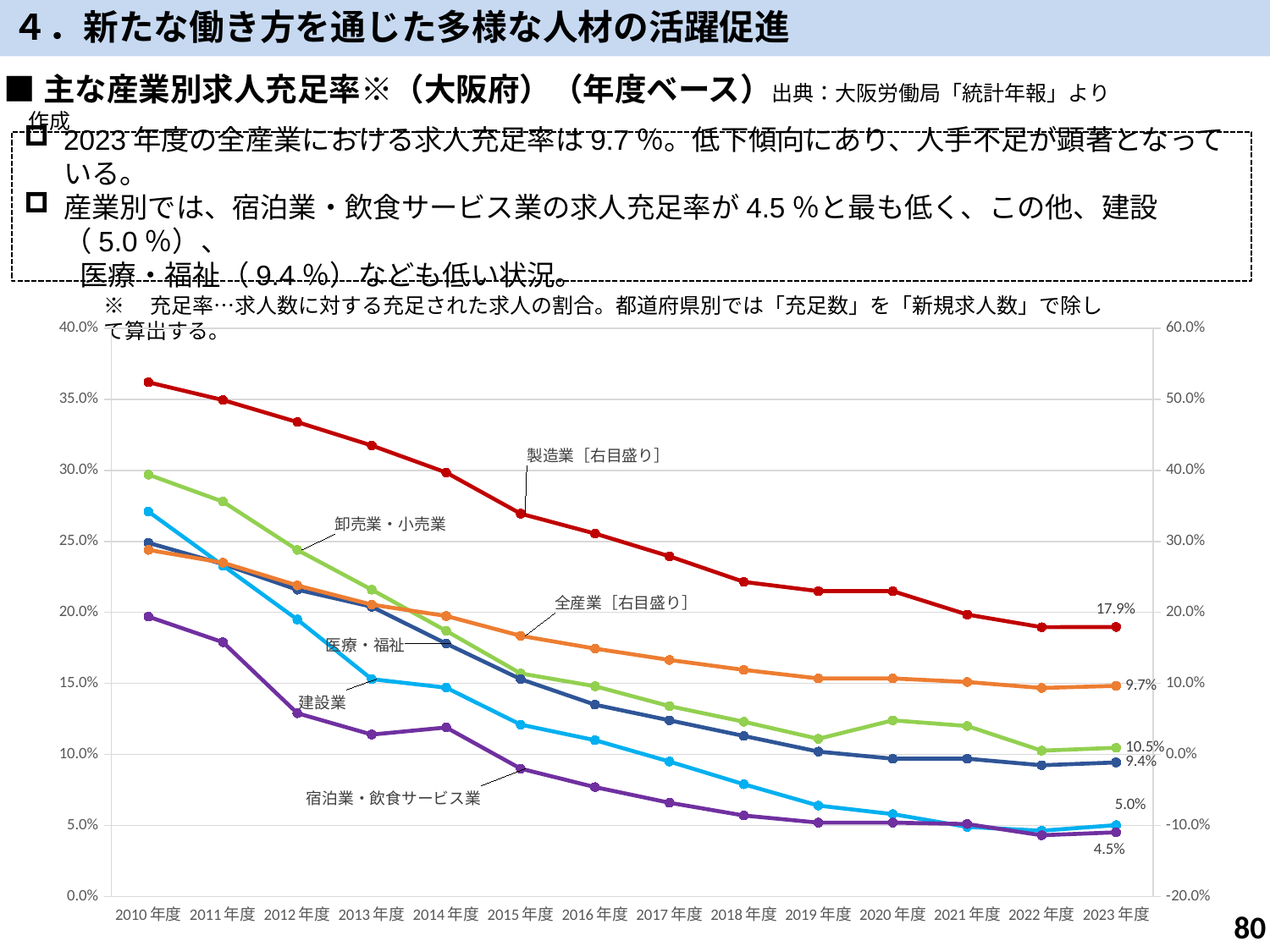

４．新たな働き方を通じた多様な人材の活躍促進
■主な産業別求人充足率※（大阪府）（年度ベース）出典：大阪労働局「統計年報」より作成
2023年度の全産業における求人充足率は9.7％。低下傾向にあり、人手不足が顕著となっている。
産業別では、宿泊業・飲食サービス業の求人充足率が4.5％と最も低く、この他、建設（5.0％）、
　　医療・福祉（9.4％）なども低い状況。
※　充足率…求人数に対する充足された求人の割合。都道府県別では「充足数」を「新規求人数」で除して算出する。

### Chart

| Category | 卸売業・小売業 | 医療・福祉 | 建設業 | 宿泊業・飲食サービス業 | 製造業［右目盛り］ | 全産業［右目盛り］ |
|---|---|---|---|---|---|---|
| 2010年度 | 0.297 | 0.249 | 0.271 | 0.19699999999999998 | 0.524 | 0.28800000000000003 |
| 2011年度 | 0.278 | 0.23399999999999999 | 0.233 | 0.179 | 0.499 | 0.27 |
| 2012年度 | 0.244 | 0.21600000000000003 | 0.195 | 0.129 | 0.46799999999999997 | 0.23800000000000002 |
| 2013年度 | 0.21600000000000003 | 0.204 | 0.153 | 0.114 | 0.435 | 0.21100000000000002 |
| 2014年度 | 0.187 | 0.17800000000000002 | 0.147 | 0.11900000000000001 | 0.397 | 0.195 |
| 2015年度 | 0.157 | 0.153 | 0.121 | 0.09 | 0.33899999999999997 | 0.16699999999999998 |
| 2016年度 | 0.14800000000000002 | 0.135 | 0.11 | 0.077 | 0.311 | 0.149 |
| 2017年度 | 0.134 | 0.124 | 0.095 | 0.066 | 0.27899999999999997 | 0.133 |
| 2018年度 | 0.12300000000000001 | 0.113 | 0.079 | 0.057 | 0.243 | 0.11900000000000001 |
| 2019年度 | 0.111 | 0.102 | 0.064 | 0.052000000000000005 | 0.23 | 0.107 |
| 2020年度 | 0.124 | 0.09699999999999999 | 0.057999999999999996 | 0.052000000000000005 | 0.23 | 0.107 |
| 2021年度 | 0.12 | 0.097 | 0.049 | 0.051 | 0.197 | 0.102 |
| 2022年度 | 0.1026549285211552 | 0.09239570811629046 | 0.046324437598012684 | 0.043103938494432885 | 0.17916123424598002 | 0.09355329984700614 |
| 2023年度 | 0.10471548846824581 | 0.09437114785568596 | 0.05024303955524505 | 0.04519705116124383 | 0.1794387655446318 | 0.09654491795315011 |
80